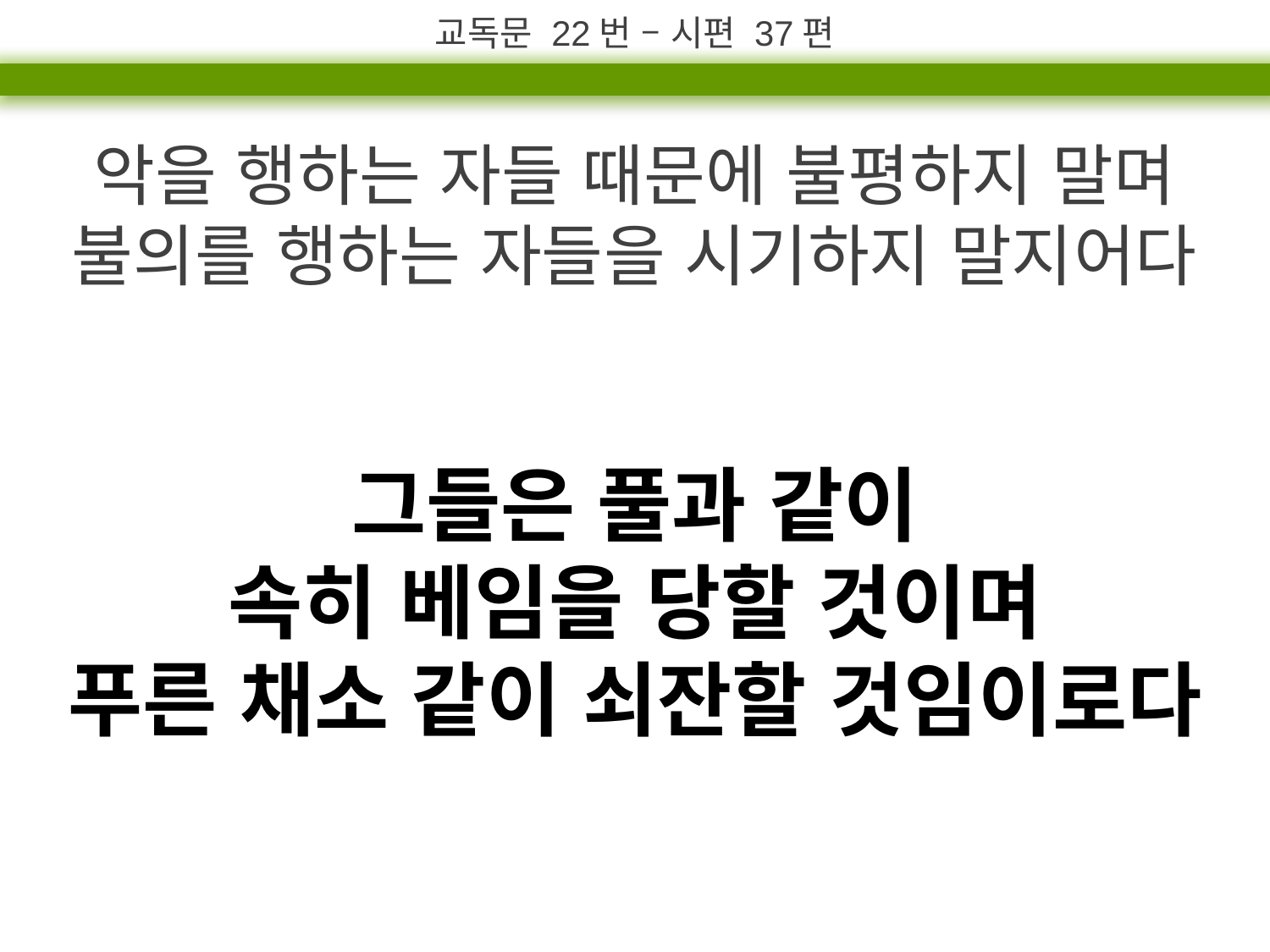

교독문 22번 – 시편 37편

악을 행하는 자들 때문에 불평하지 말며
불의를 행하는 자들을 시기하지 말지어다
그들은 풀과 같이
속히 베임을 당할 것이며
푸른 채소 같이 쇠잔할 것임이로다